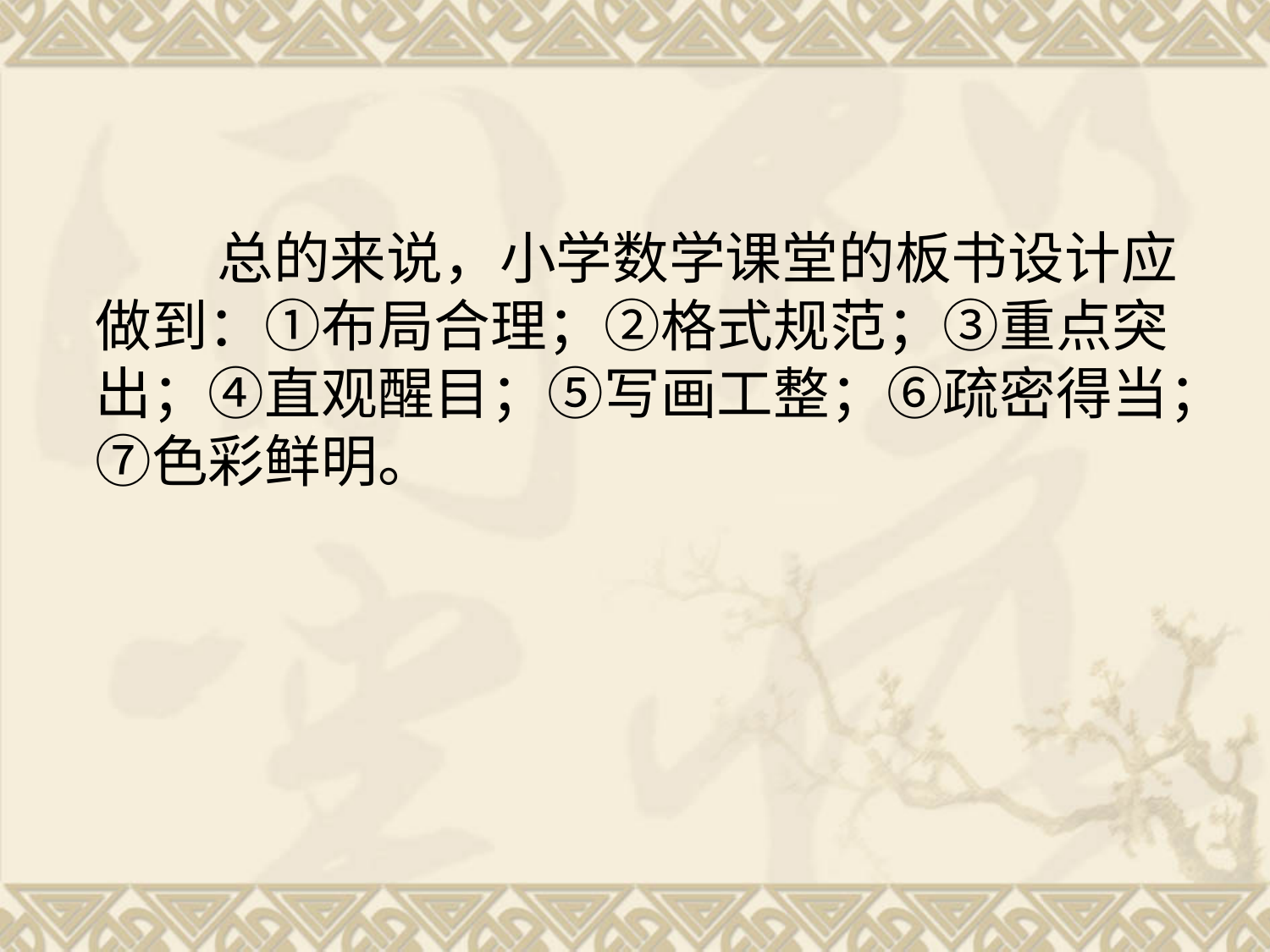

总的来说，小学数学课堂的板书设计应做到：①布局合理；②格式规范；③重点突出；④直观醒目；⑤写画工整；⑥疏密得当；⑦色彩鲜明。